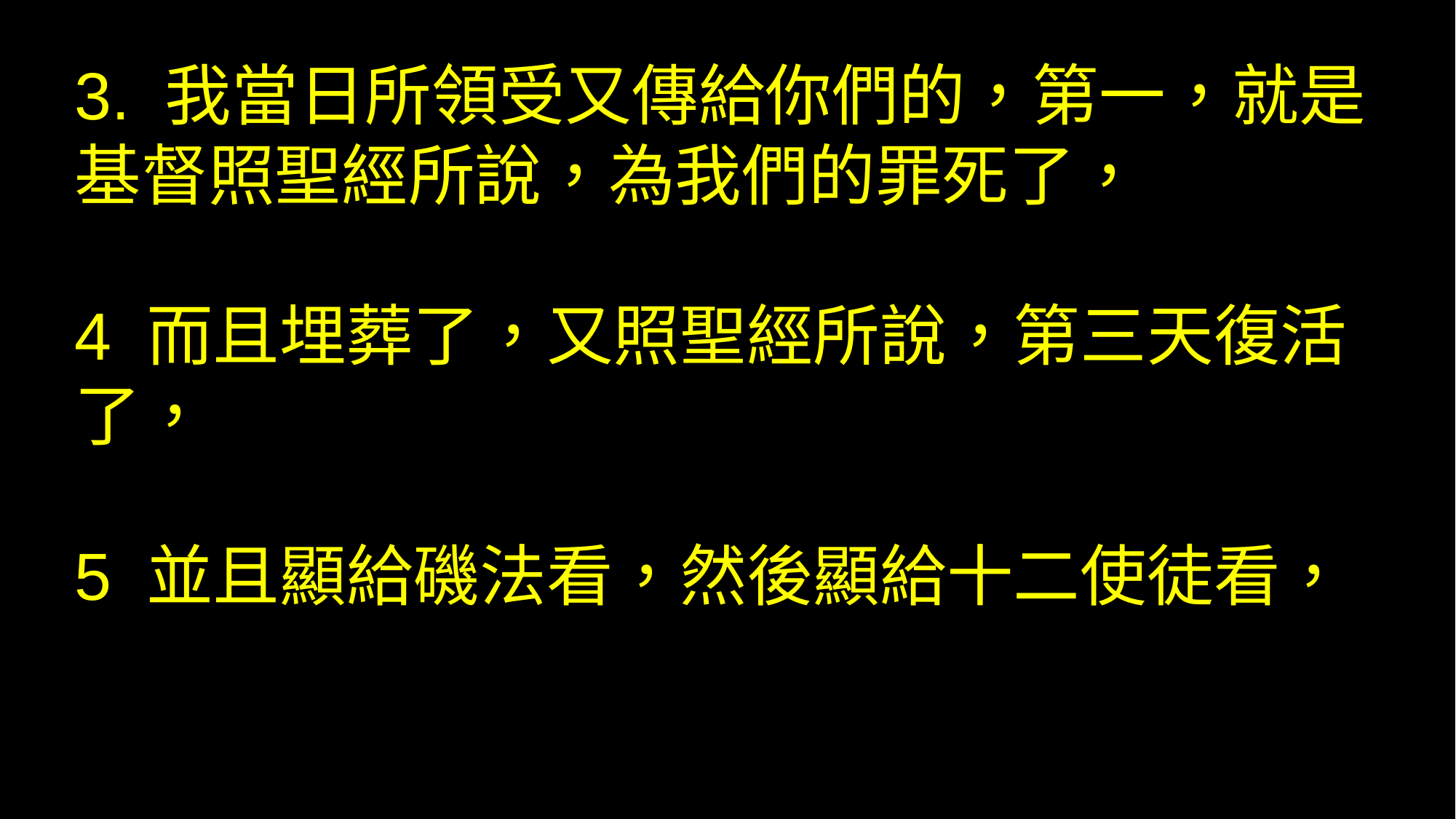

3. 我當日所領受又傳給你們的，第一，就是基督照聖經所說，為我們的罪死了，

4 而且埋葬了，又照聖經所說，第三天復活了，

5 並且顯給磯法看，然後顯給十二使徒看，